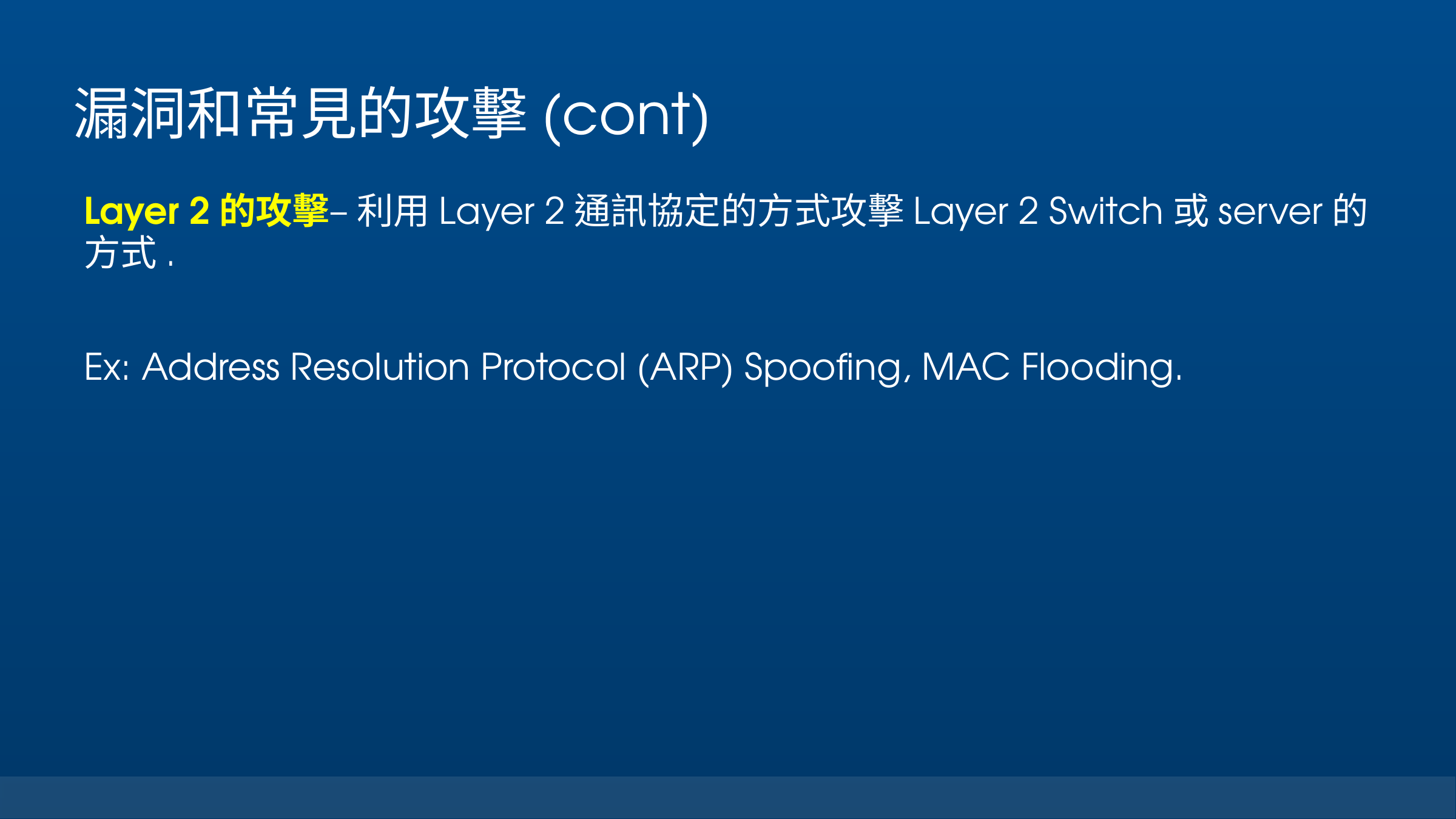

# 漏洞和常見的攻擊(cont)
Layer 2的攻擊– 利用Layer 2通訊協定的方式攻擊Layer 2 Switch或server的方式.

Ex: Address Resolution Protocol (ARP) Spoofing, MAC Flooding.